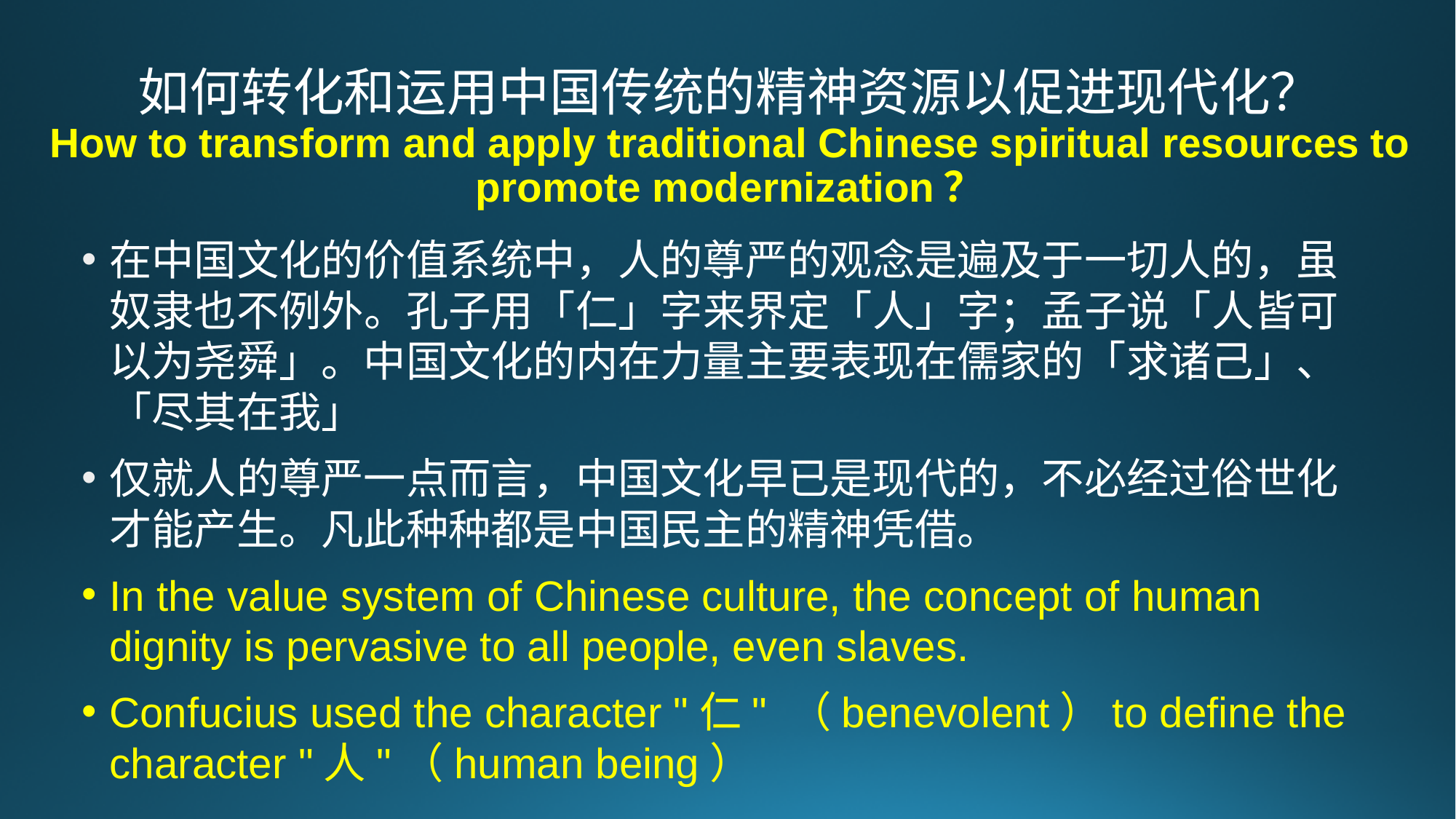

# 如何转化和运用中国传统的精神资源以促进现代化？ How to transform and apply traditional Chinese spiritual resources to promote modernization？
在中国文化的价值系统中，人的尊严的观念是遍及于一切人的，虽奴隶也不例外。孔子用「仁」字来界定「人」字；孟子说「人皆可以为尧舜」。中国文化的内在力量主要表现在儒家的「求诸己」、「尽其在我」
仅就人的尊严一点而言，中国文化早已是现代的，不必经过俗世化才能产生。凡此种种都是中国民主的精神凭借。
In the value system of Chinese culture, the concept of human dignity is pervasive to all people, even slaves.
Confucius used the character "仁" （benevolent）to define the character "人"（human being）